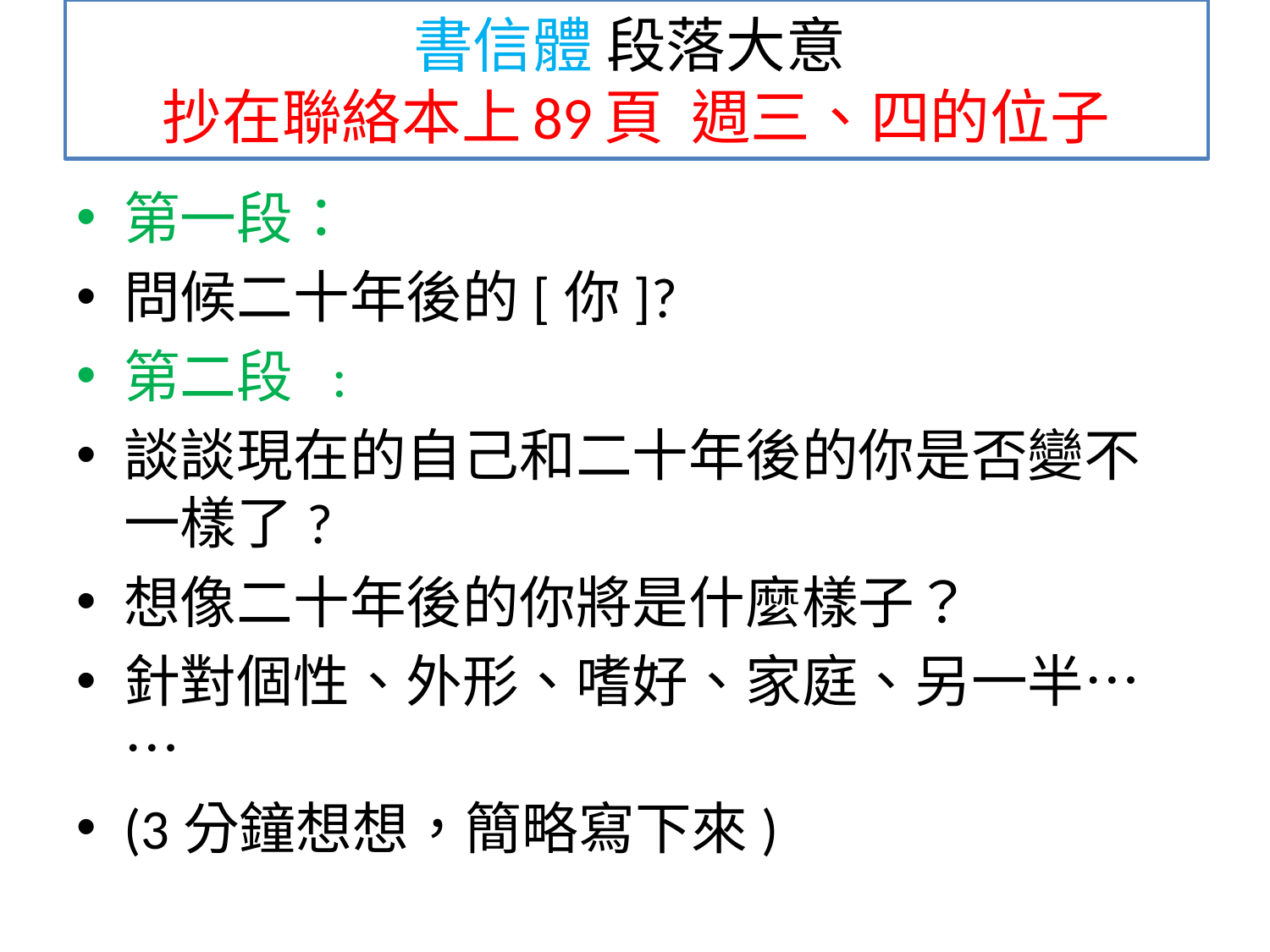

# 書信體 段落大意 抄在聯絡本上89頁  週三、四的位子
第一段：
問候二十年後的[你]?
第二段  :
談談現在的自己和二十年後的你是否變不一樣了?
想像二十年後的你將是什麼樣子？
針對個性、外形、嗜好、家庭、另一半……
(3分鐘想想，簡略寫下來)